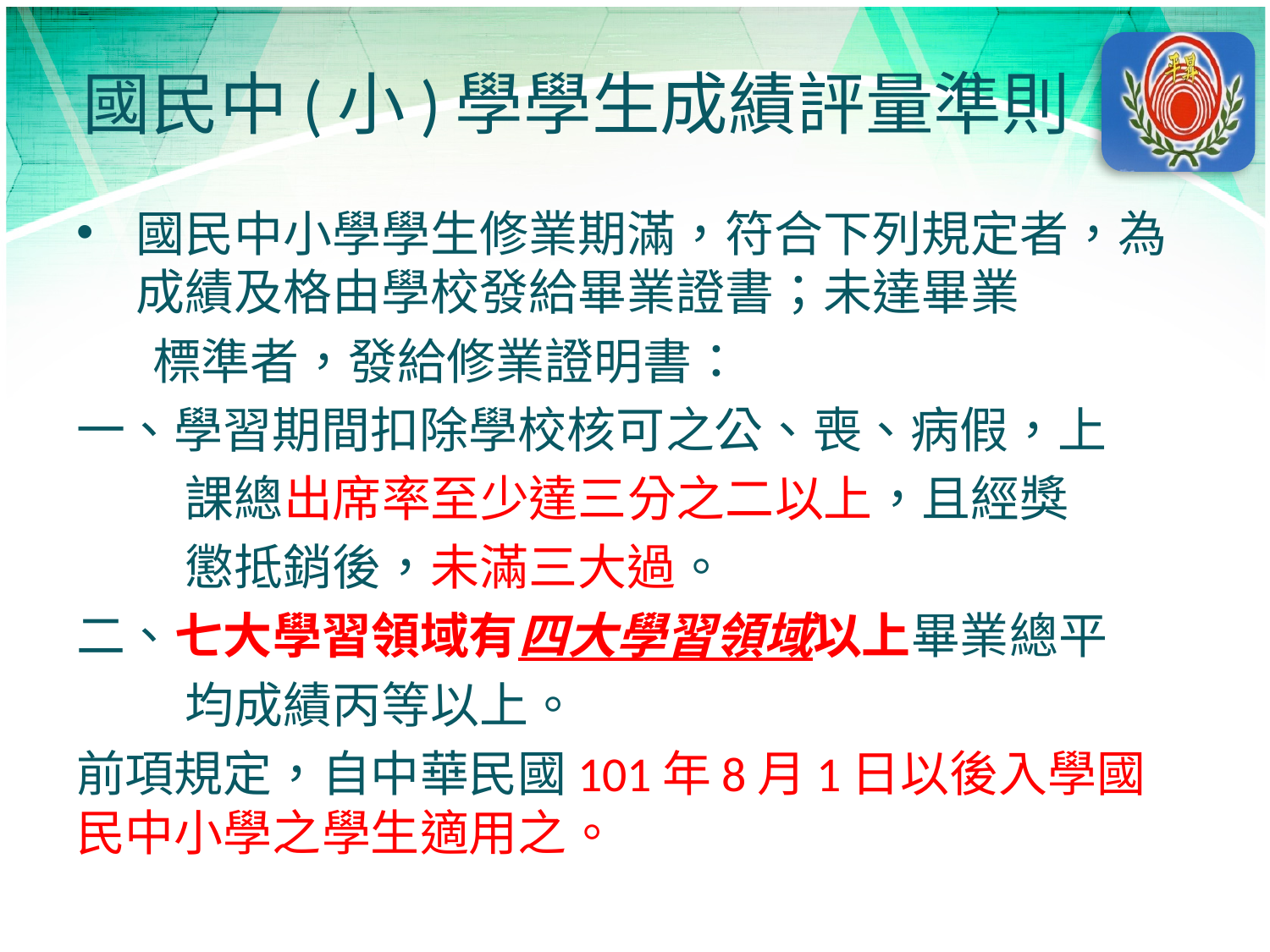

# 國民中(小)學學生成績評量準則
國民中小學學生修業期滿，符合下列規定者，為成績及格由學校發給畢業證書；未達畢業
      標準者，發給修業證明書：
一、學習期間扣除學校核可之公、喪、病假，上
         課總出席率至少達三分之二以上，且經獎
         懲抵銷後，未滿三大過。
二、七大學習領域有四大學習領域以上畢業總平
         均成績丙等以上。
前項規定，自中華民國101年8月1日以後入學國民中小學之學生適用之。